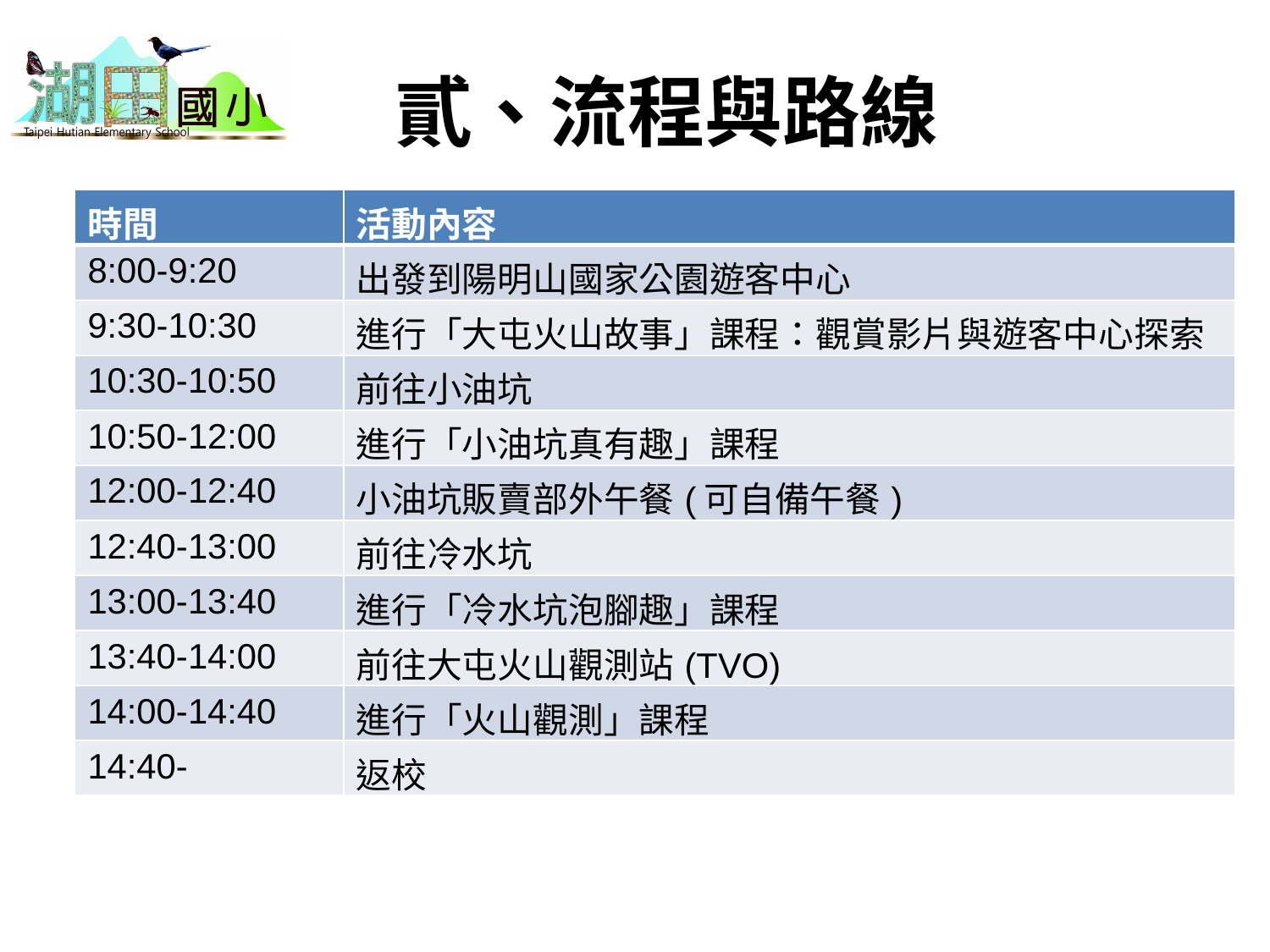

# 貳、流程與路線
| 時間 | 活動內容 |
| --- | --- |
| 8:00-9:20 | 出發到陽明山國家公園遊客中心 |
| 9:30-10:30 | 進行「大屯火山故事」課程：觀賞影片與遊客中心探索 |
| 10:30-10:50 | 前往小油坑 |
| 10:50-12:00 | 進行「小油坑真有趣」課程 |
| 12:00-12:40 | 小油坑販賣部外午餐(可自備午餐) |
| 12:40-13:00 | 前往冷水坑 |
| 13:00-13:40 | 進行「冷水坑泡腳趣」課程 |
| 13:40-14:00 | 前往大屯火山觀測站(TVO) |
| 14:00-14:40 | 進行「火山觀測」課程 |
| 14:40- | 返校 |